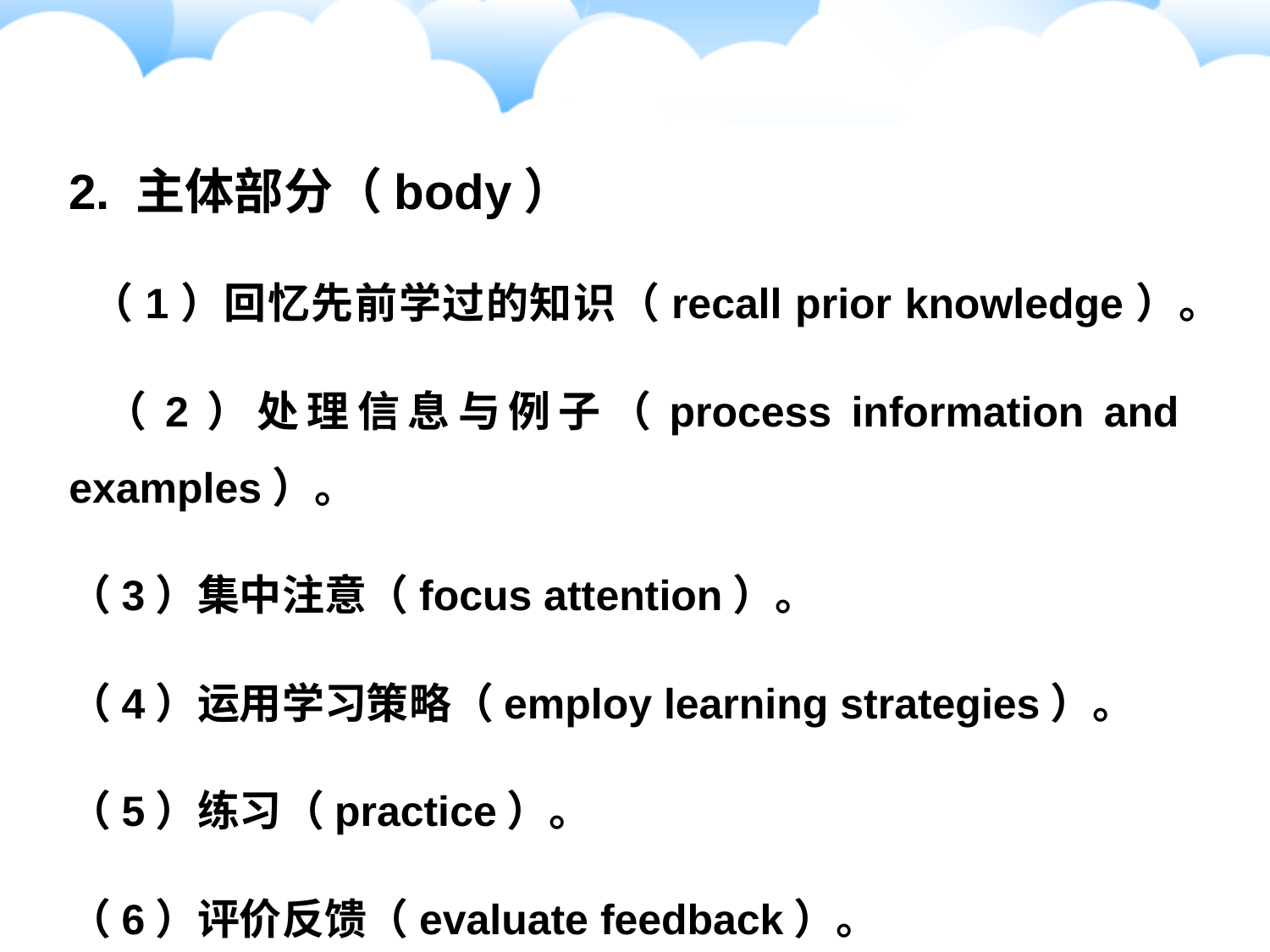

2. 主体部分（body）
 （1）回忆先前学过的知识（recall prior knowledge）。
 （2）处理信息与例子（process information and examples）。
（3）集中注意（focus attention）。
（4）运用学习策略（employ learning strategies）。
（5）练习（practice）。
（6）评价反馈（evaluate feedback）。